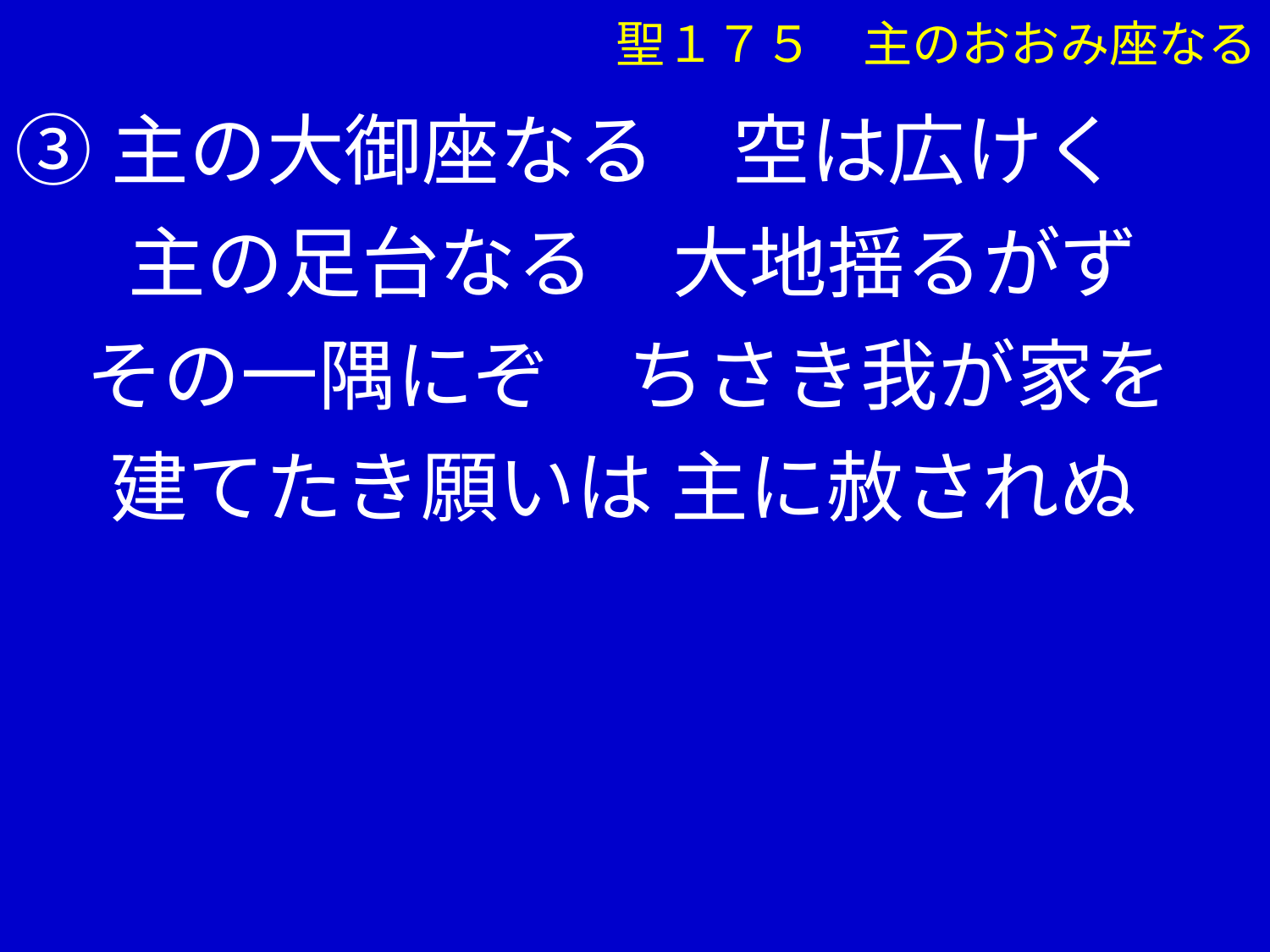

聖１７５　主のおおみ座なる
③主の大御座なる　空は広けく
 　主の足台なる　大地揺るがず
   その一隅にぞ　ちさき我が家を
　 建てたき願いは 主に赦されぬ